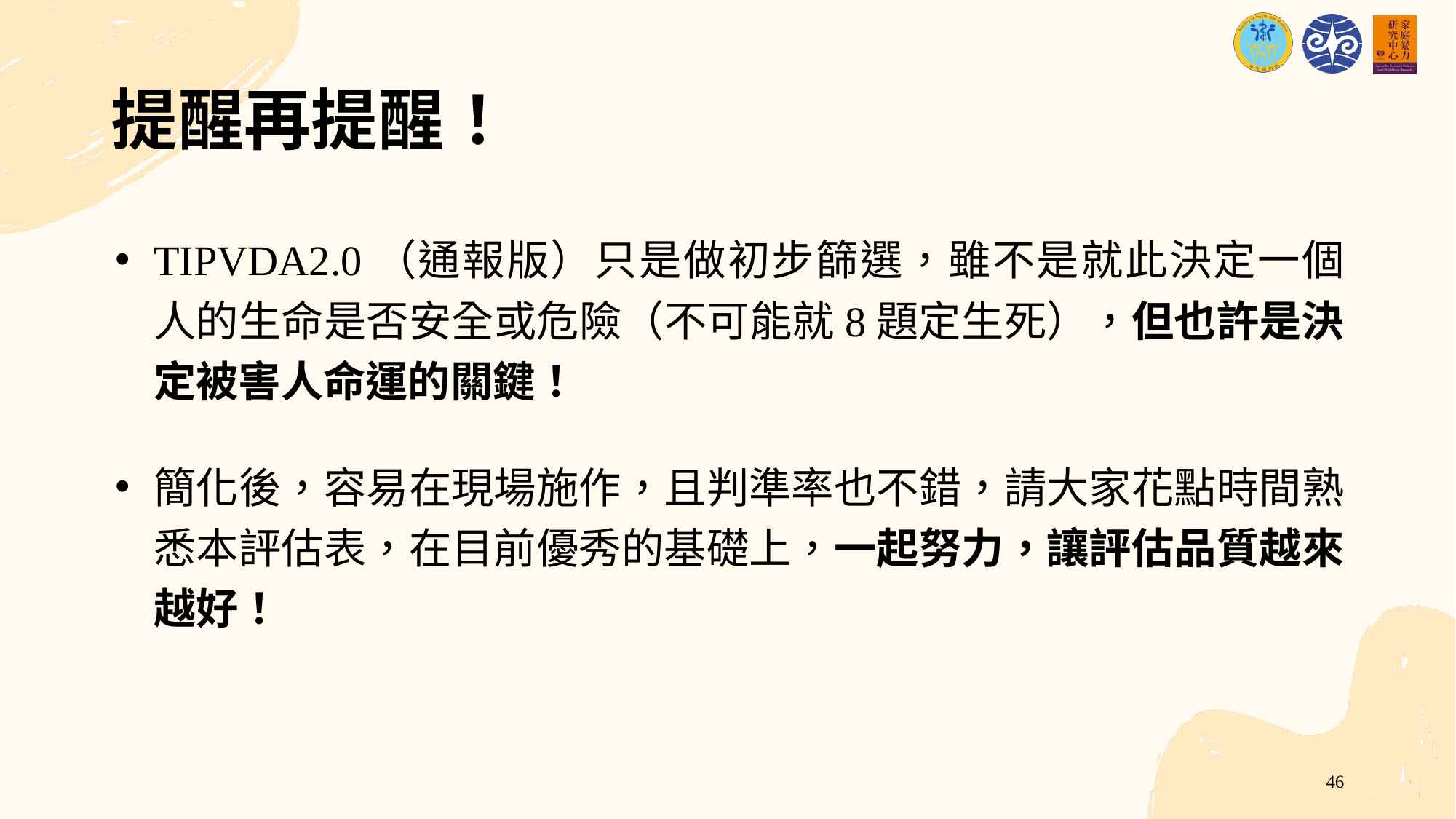

# 提醒再提醒！
TIPVDA2.0（通報版）只是做初步篩選，雖不是就此決定一個人的生命是否安全或危險（不可能就8題定生死），但也許是決定被害人命運的關鍵！
簡化後，容易在現場施作，且判準率也不錯，請大家花點時間熟悉本評估表，在目前優秀的基礎上，一起努力，讓評估品質越來越好！
46